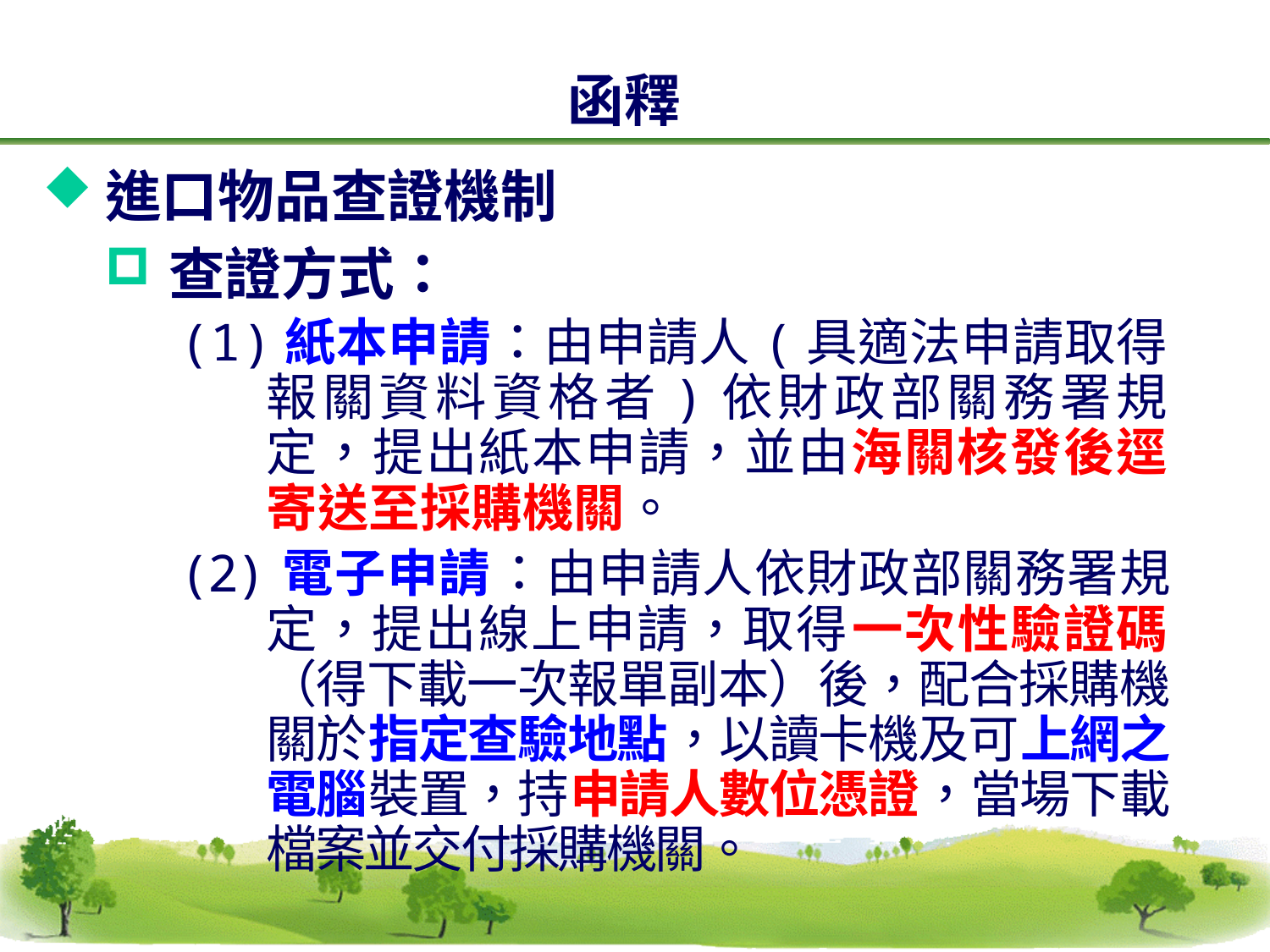

函釋
進口物品查證機制
查證方式：
(1)紙本申請：由申請人(具適法申請取得報關資料資格者)依財政部關務署規定，提出紙本申請，並由海關核發後逕寄送至採購機關。
(2)電子申請：由申請人依財政部關務署規定，提出線上申請，取得一次性驗證碼（得下載一次報單副本）後，配合採購機關於指定查驗地點，以讀卡機及可上網之電腦裝置，持申請人數位憑證，當場下載檔案並交付採購機關。